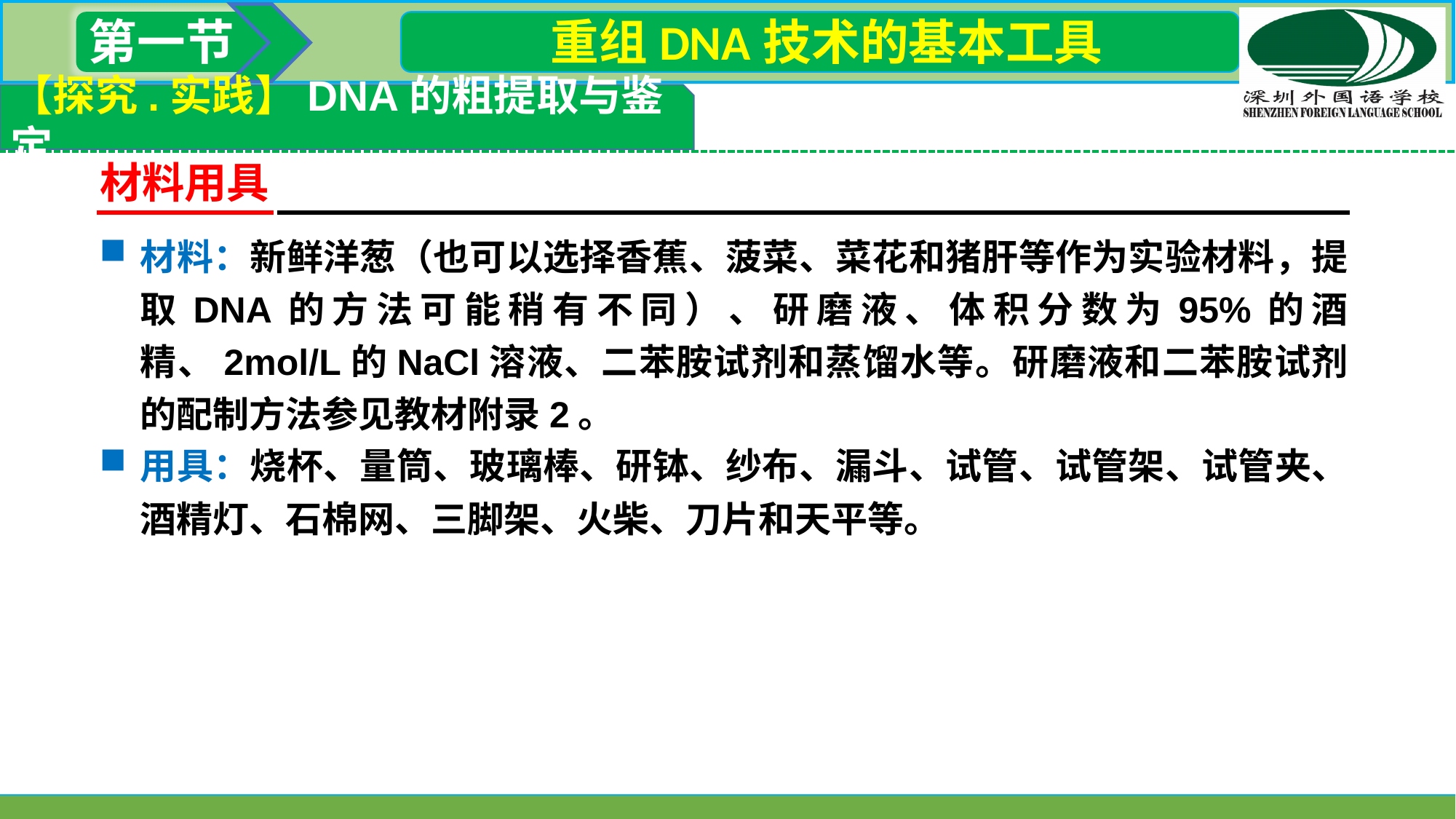

第一节
    重组DNA技术的基本工具
【探究.实践】DNA的粗提取与鉴定
材料用具
材料：新鲜洋葱（也可以选择香蕉、菠菜、菜花和猪肝等作为实验材料，提取DNA的方法可能稍有不同）、研磨液、体积分数为95%的酒精、2mol/L的NaCl溶液、二苯胺试剂和蒸馏水等。研磨液和二苯胺试剂的配制方法参见教材附录2。
用具：烧杯、量筒、玻璃棒、研钵、纱布、漏斗、试管、试管架、试管夹、酒精灯、石棉网、三脚架、火柴、刀片和天平等。